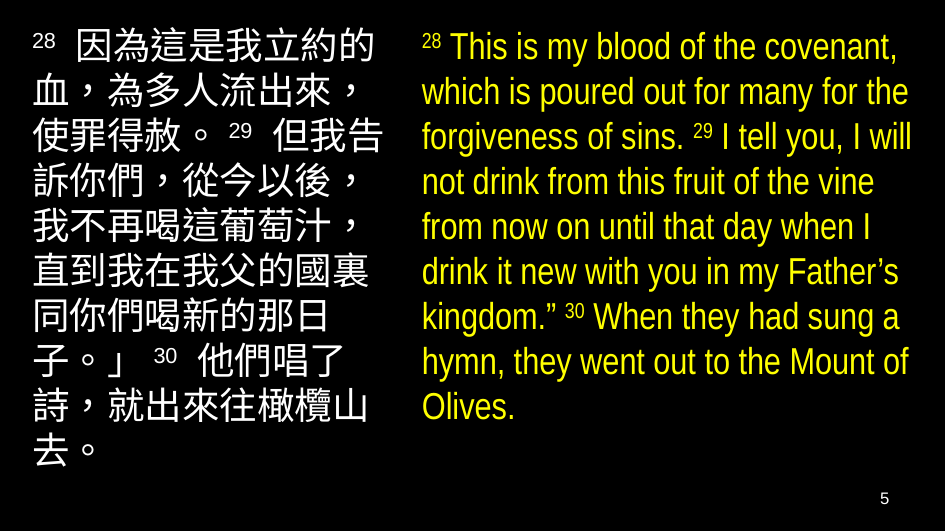

28 因為這是我立約的血，為多人流出來，使罪得赦。29 但我告訴你們，從今以後，我不再喝這葡萄汁，直到我在我父的國裏同你們喝新的那日子。」30 他們唱了詩，就出來往橄欖山去。
28 This is my blood of the covenant, which is poured out for many for the forgiveness of sins. 29 I tell you, I will not drink from this fruit of the vine from now on until that day when I drink it new with you in my Father’s kingdom.” 30 When they had sung a hymn, they went out to the Mount of Olives.
5